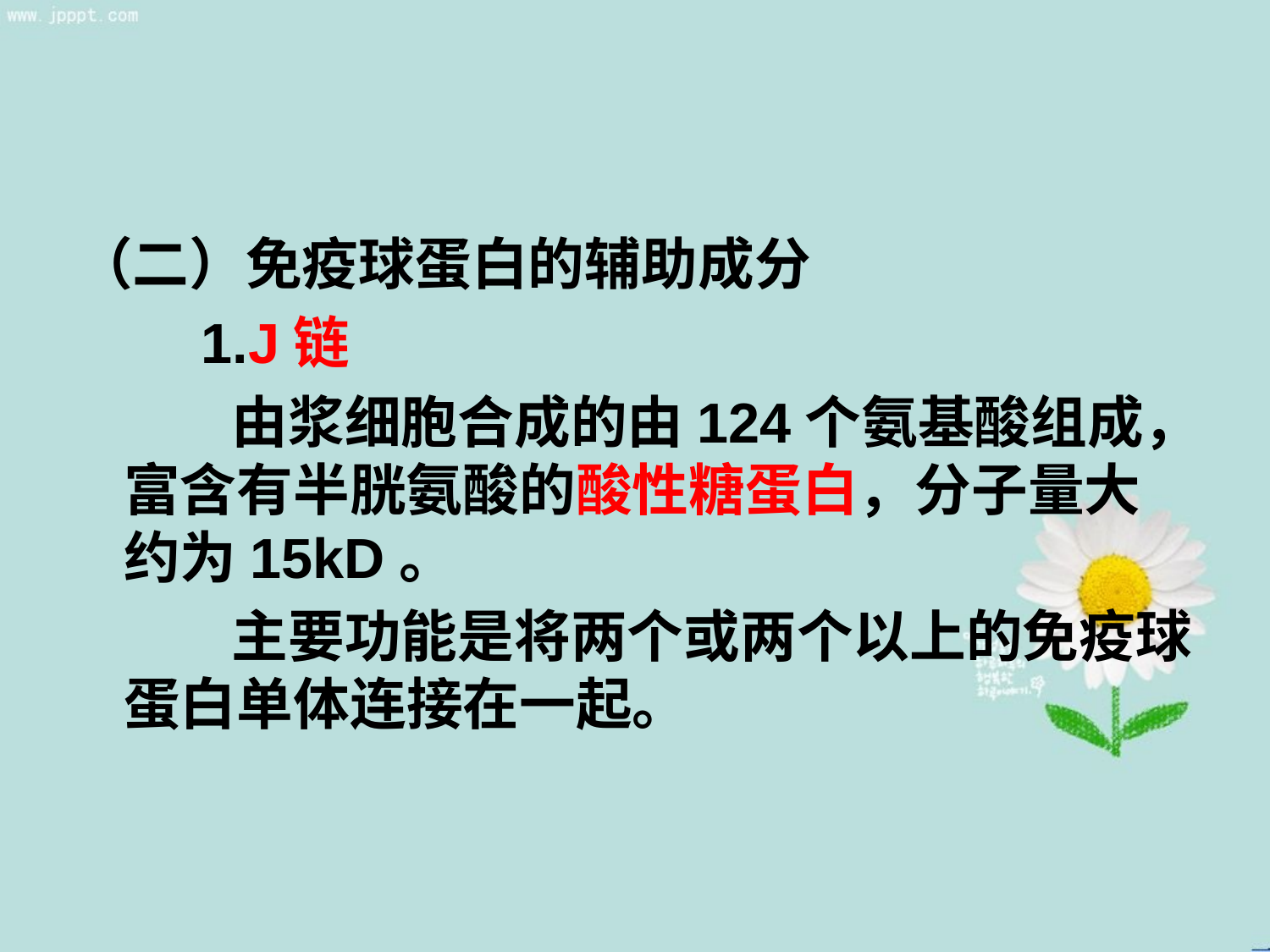

#
（二）免疫球蛋白的辅助成分
        1.J链
           由浆细胞合成的由124个氨基酸组成，富含有半胱氨酸的酸性糖蛋白，分子量大约为15kD。
           主要功能是将两个或两个以上的免疫球蛋白单体连接在一起。